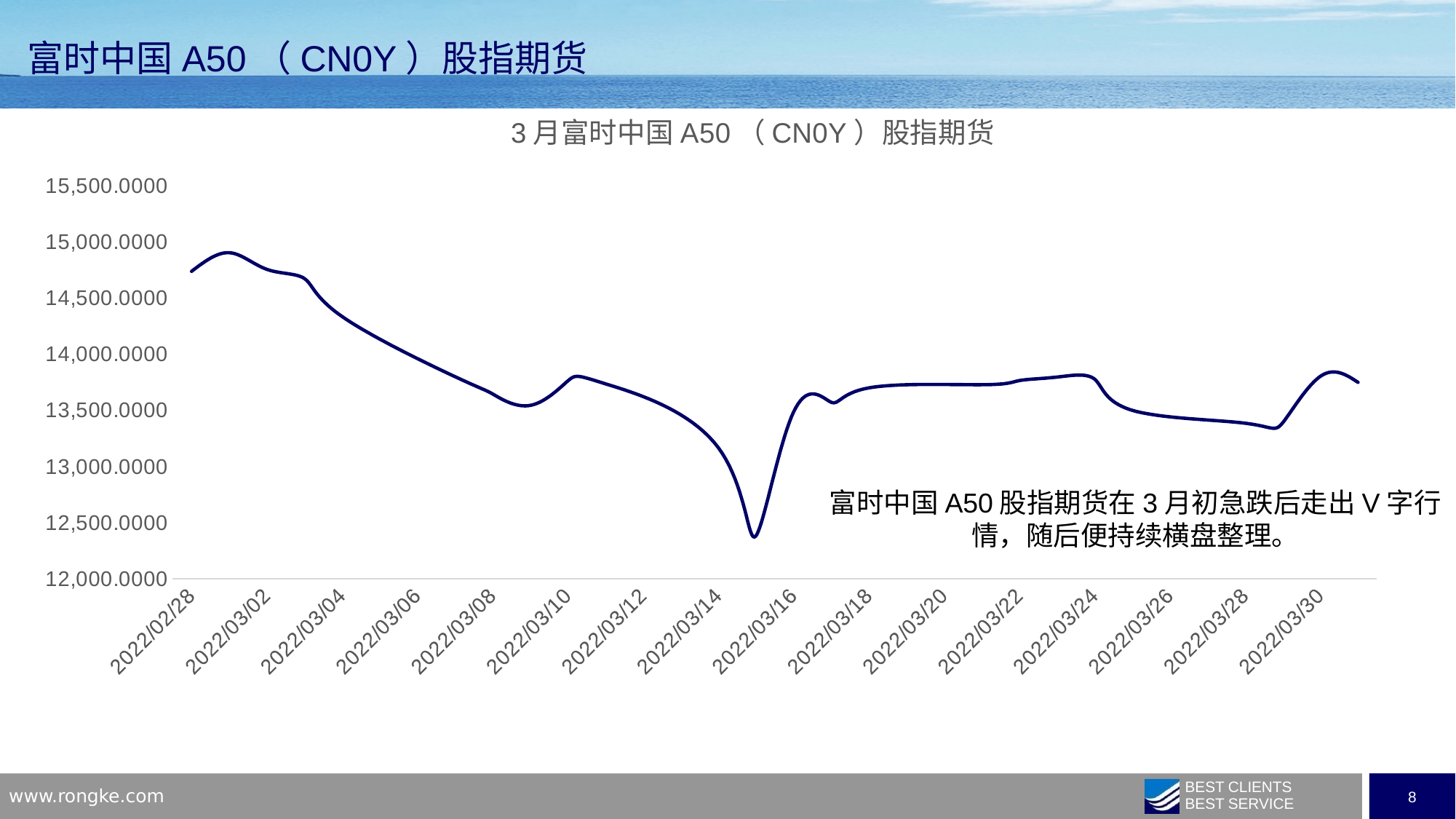

# 富时中国A50（CN0Y）股指期货

### Chart: 3月富时中国A50（CN0Y）股指期货

| Category | 3月富时中国A50（CN0Y）股指期货 |
|---|---|
| 44620 | 14737.0 |
| 44621 | 14903.0 |
| 44622 | 14755.0 |
| 44623 | 14673.0 |
| 44624 | 14335.0 |
| 44627 | 13800.0 |
| 44628 | 13646.0 |
| 44629 | 13544.0 |
| 44630 | 13762.0 |
| 44631 | 13736.0 |
| 44634 | 13167.0 |
| 44635 | 12383.0 |
| 44636 | 13486.0 |
| 44637 | 13572.0 |
| 44638 | 13700.0 |
| 44641 | 13728.0 |
| 44642 | 13765.0 |
| 44643 | 13796.0 |
| 44644 | 13777.0 |
| 44645 | 13500.0 |
| 44648 | 13385.0 |
| 44649 | 13390.0 |
| 44650 | 13803.0 |
| 44651 | 13749.0 |
富时中国A50股指期货在3月初急跌后走出V字行情，随后便持续横盘整理。